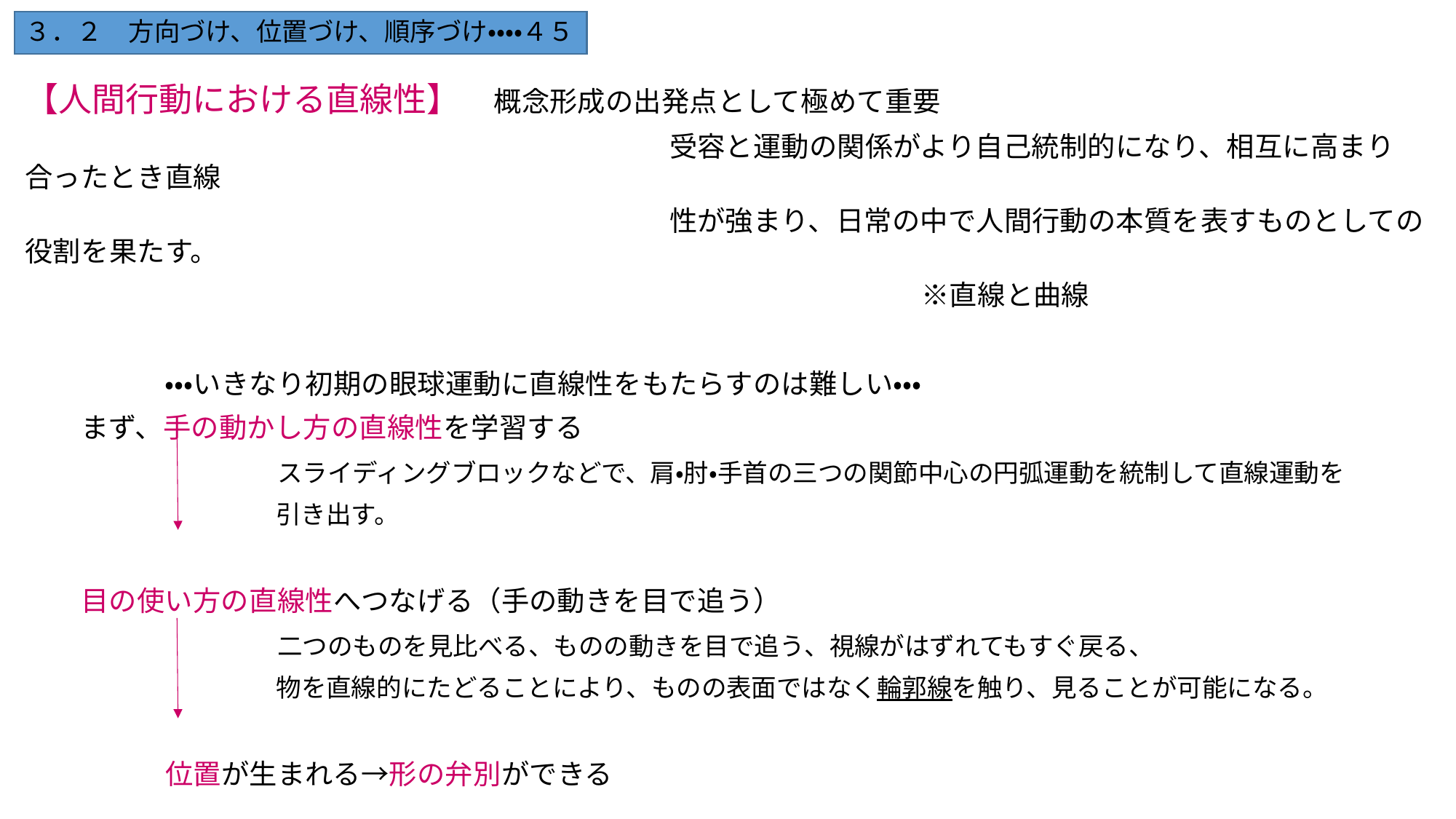

# ３．２　方向づけ、位置づけ、順序づけ・・・・４５
【人間行動における直線性】　概念形成の出発点として極めて重要
　　　　　　　　　　　　　　　　　　　　　　　受容と運動の関係がより自己統制的になり、相互に高まり合ったとき直線
　　　　　　　　　　　　　　　　　　　　　　　性が強まり、日常の中で人間行動の本質を表すものとしての役割を果たす。
　　　　　　　　　　　　　　　　　　　　　　　　　　　　　　　　※直線と曲線

　　　　　・・・いきなり初期の眼球運動に直線性をもたらすのは難しい・・・
　　まず、手の動かし方の直線性を学習する
　　　　　　　　　スライディングブロックなどで、肩・肘・手首の三つの関節中心の円弧運動を統制して直線運動を
　　　　　　　　　　引き出す。

　　目の使い方の直線性へつなげる（手の動きを目で追う）
　　　　　　　　　二つのものを見比べる、ものの動きを目で追う、視線がはずれてもすぐ戻る、
　　　　　　　　　　物を直線的にたどることにより、ものの表面ではなく輪郭線を触り、見ることが可能になる。

　　　　　位置が生まれる→形の弁別ができる